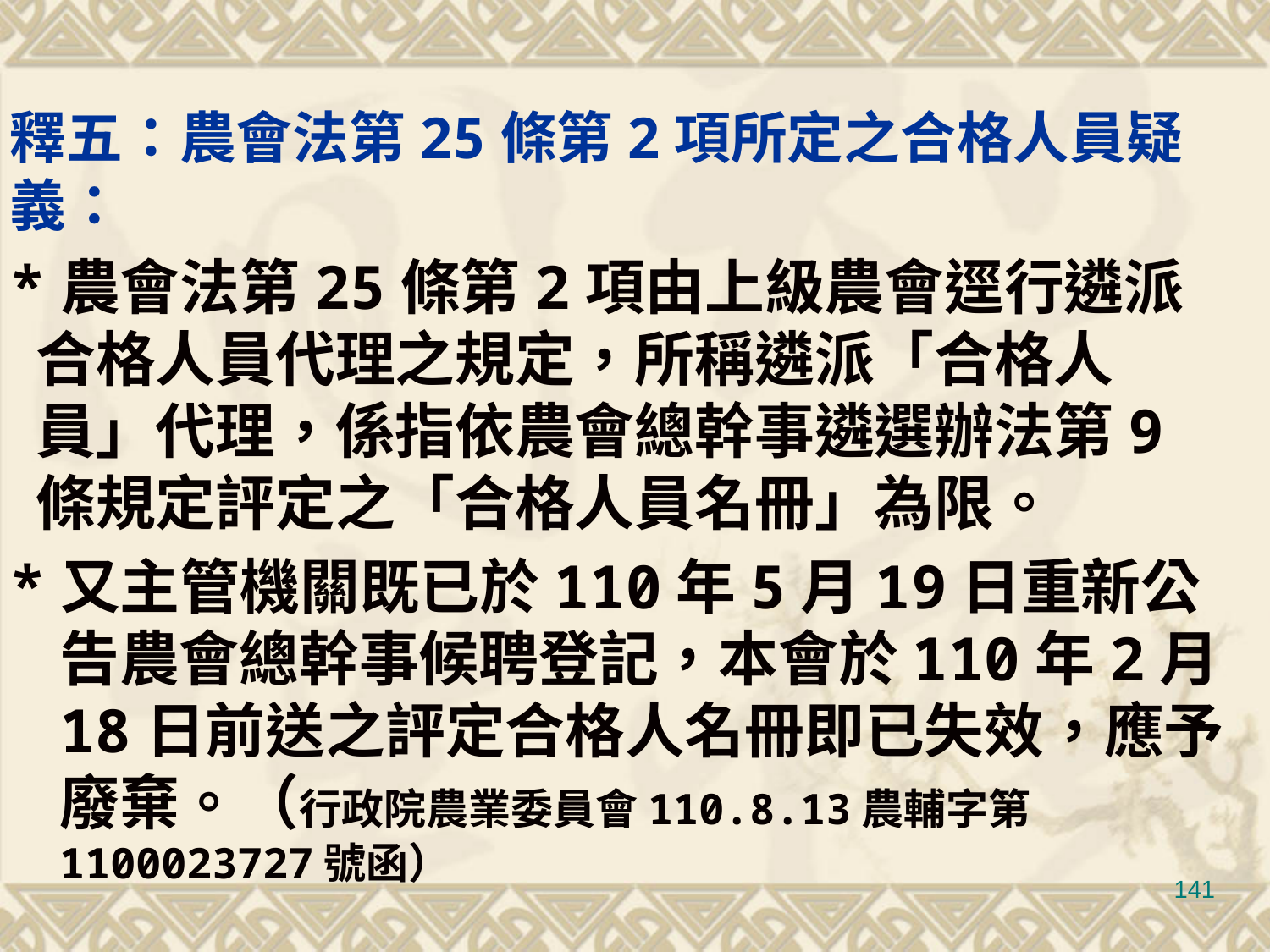

釋五：農會法第25條第2項所定之合格人員疑義：
*農會法第25條第2項由上級農會逕行遴派合格人員代理之規定，所稱遴派「合格人員」代理，係指依農會總幹事遴選辦法第9條規定評定之「合格人員名冊」為限。
*又主管機關既已於110年5月19日重新公告農會總幹事候聘登記，本會於110年2月18日前送之評定合格人名冊即已失效，應予廢棄。（行政院農業委員會110.8.13農輔字第1100023727號函）
141